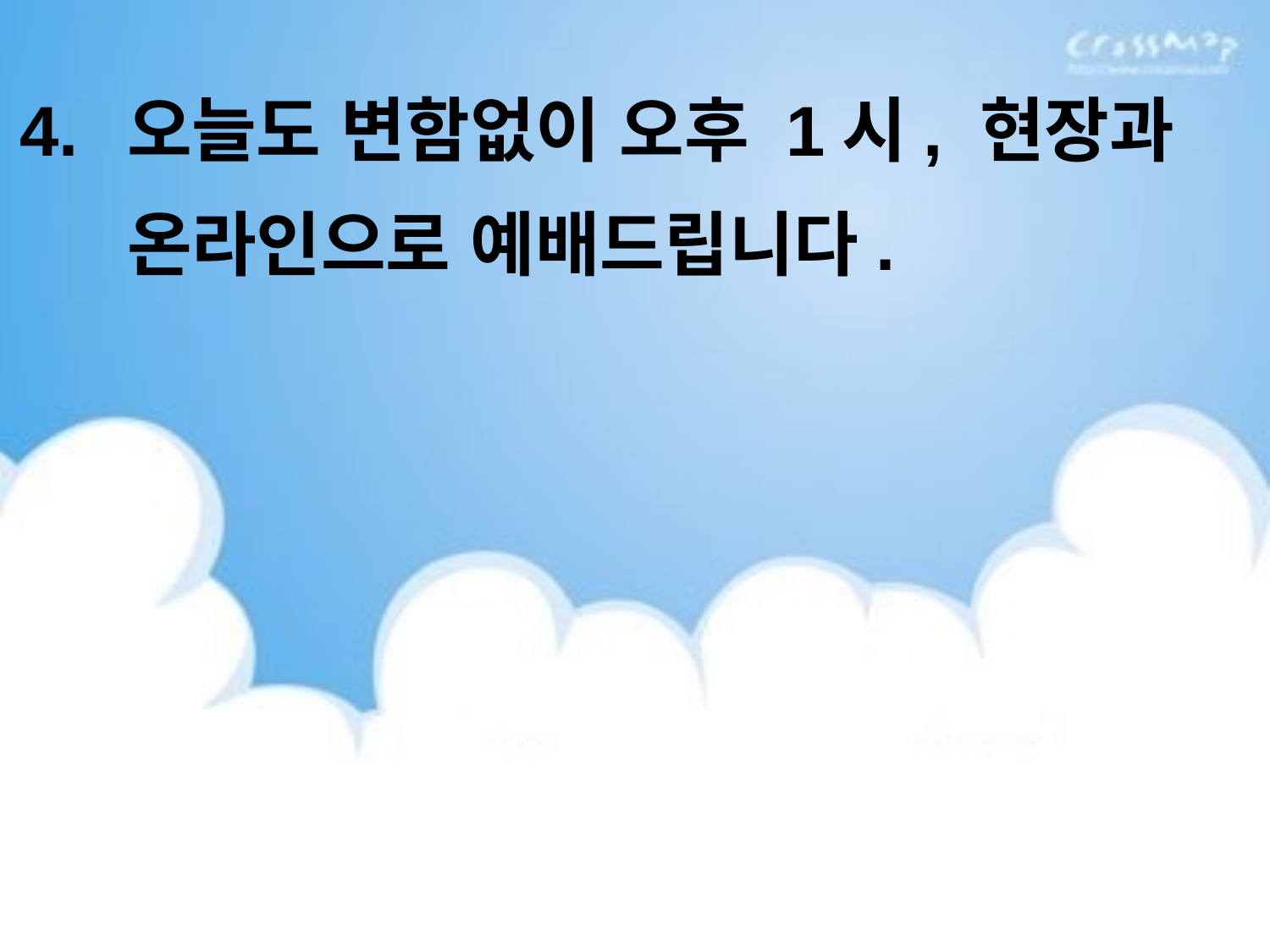

4.	오늘도 변함없이 오후 1시, 현장과 온라인으로 예배드립니다.